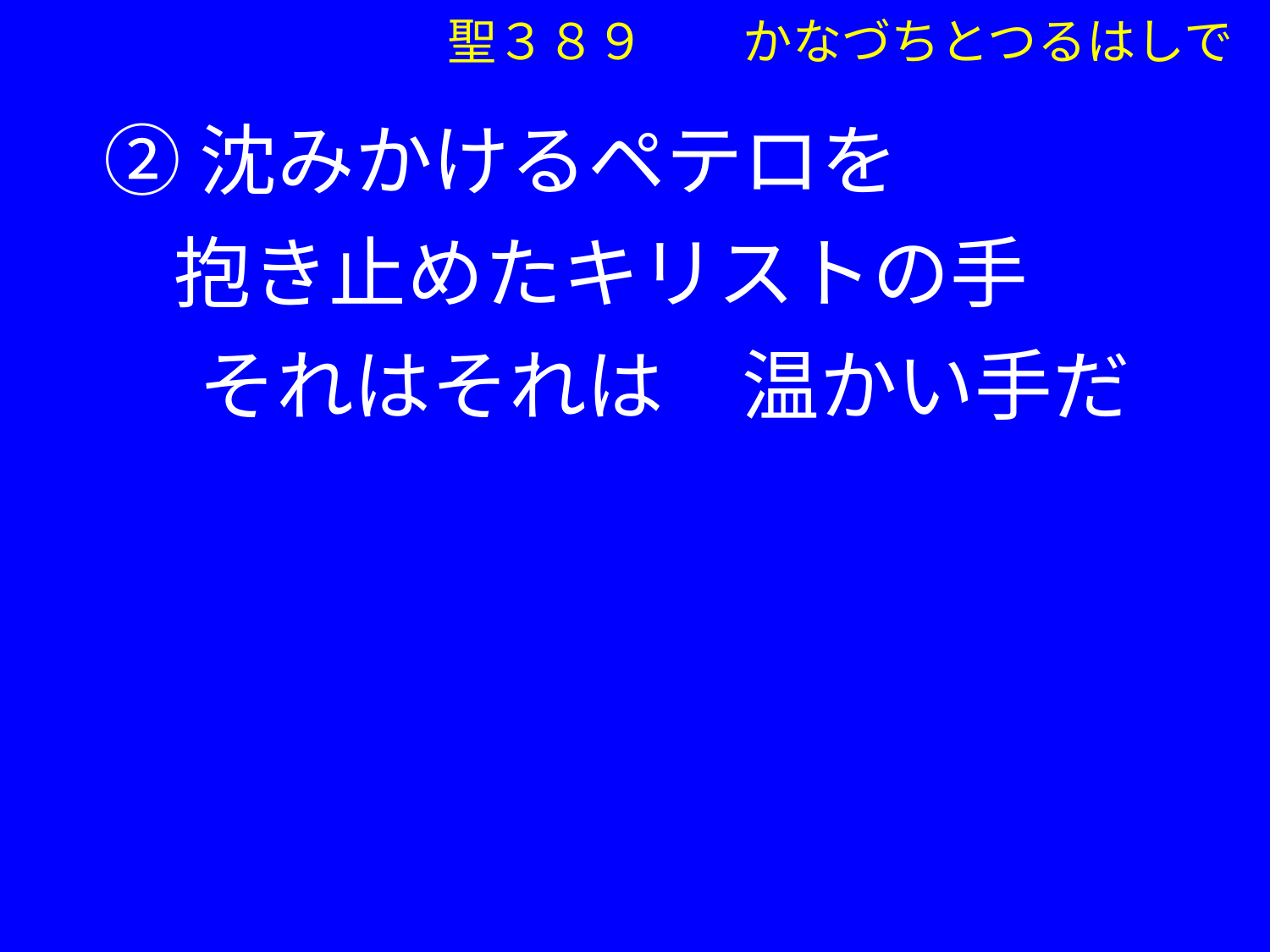

②沈みかけるペテロを
   抱き止めたキリストの手
　 それはそれは　温かい手だ
聖３８９　　かなづちとつるはしで